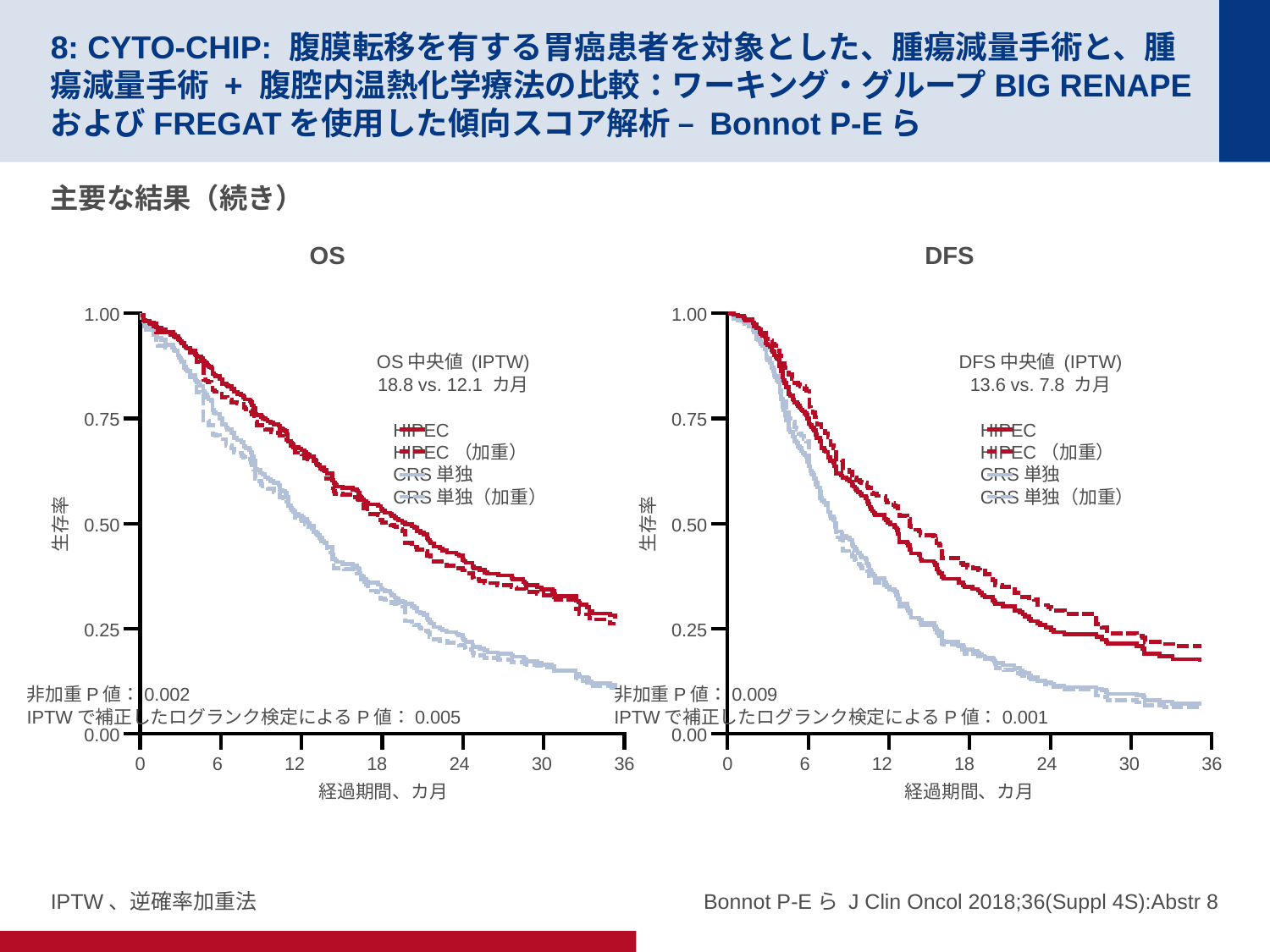

# 8: CYTO-CHIP: 腹膜転移を有する胃癌患者を対象とした、腫瘍減量手術と、腫瘍減量手術 + 腹腔内温熱化学療法の比較：ワーキング・グループBIG RENAPEおよびFREGATを使用した傾向スコア解析 – Bonnot P-Eら
主要な結果（続き）
DFS
OS
1.00
1.00

OS中央値 (IPTW)
18.8 vs. 12.1 カ月
DFS中央値 (IPTW)
13.6 vs. 7.8 カ月
0.75
0.75
HIPEC
HIPEC（加重）
CRS単独
CRS単独（加重）
HIPEC
HIPEC（加重）
CRS単独
CRS単独（加重）
0.50
0.50
生存率
生存率
0.25
0.25
非加重P値：0.002
IPTWで補正したログランク検定によるP値：0.005
非加重P値：0.009
IPTWで補正したログランク検定によるP値：0.001
0.00
0.00
12
24
36
12
24
36
0
6
18
30
0
6
18
30
経過期間、カ月
経過期間、カ月
IPTW、逆確率加重法
Bonnot P-Eら J Clin Oncol 2018;36(Suppl 4S):Abstr 8